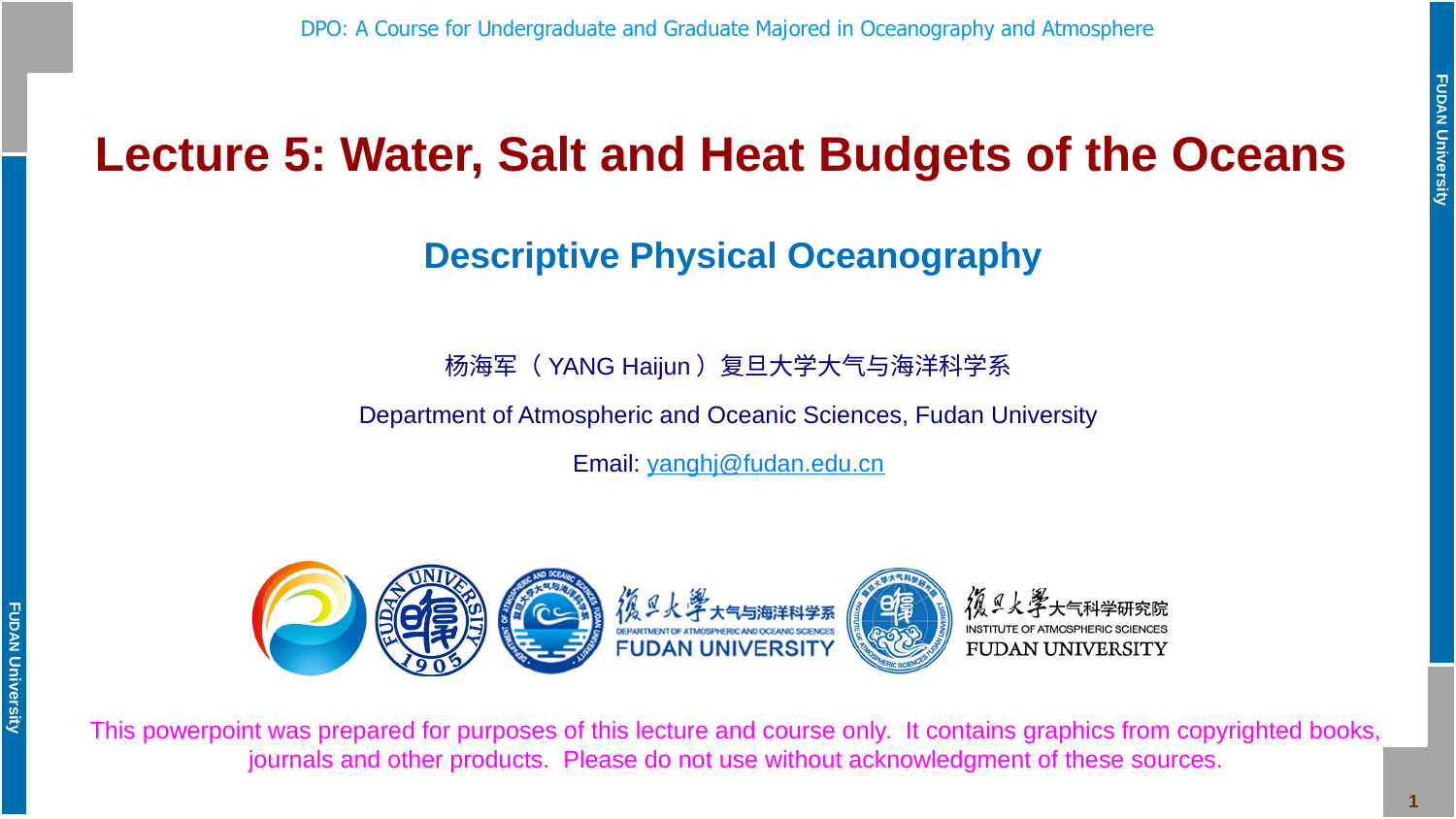

# Lecture 5: Water, Salt and Heat Budgets of the Oceans Descriptive Physical Oceanography
杨海军（YANG Haijun）复旦大学大气与海洋科学系
Department of Atmospheric and Oceanic Sciences, Fudan University
Email: yanghj@fudan.edu.cn
This powerpoint was prepared for purposes of this lecture and course only.  It contains graphics from copyrighted books, journals and other products.  Please do not use without acknowledgment of these sources.